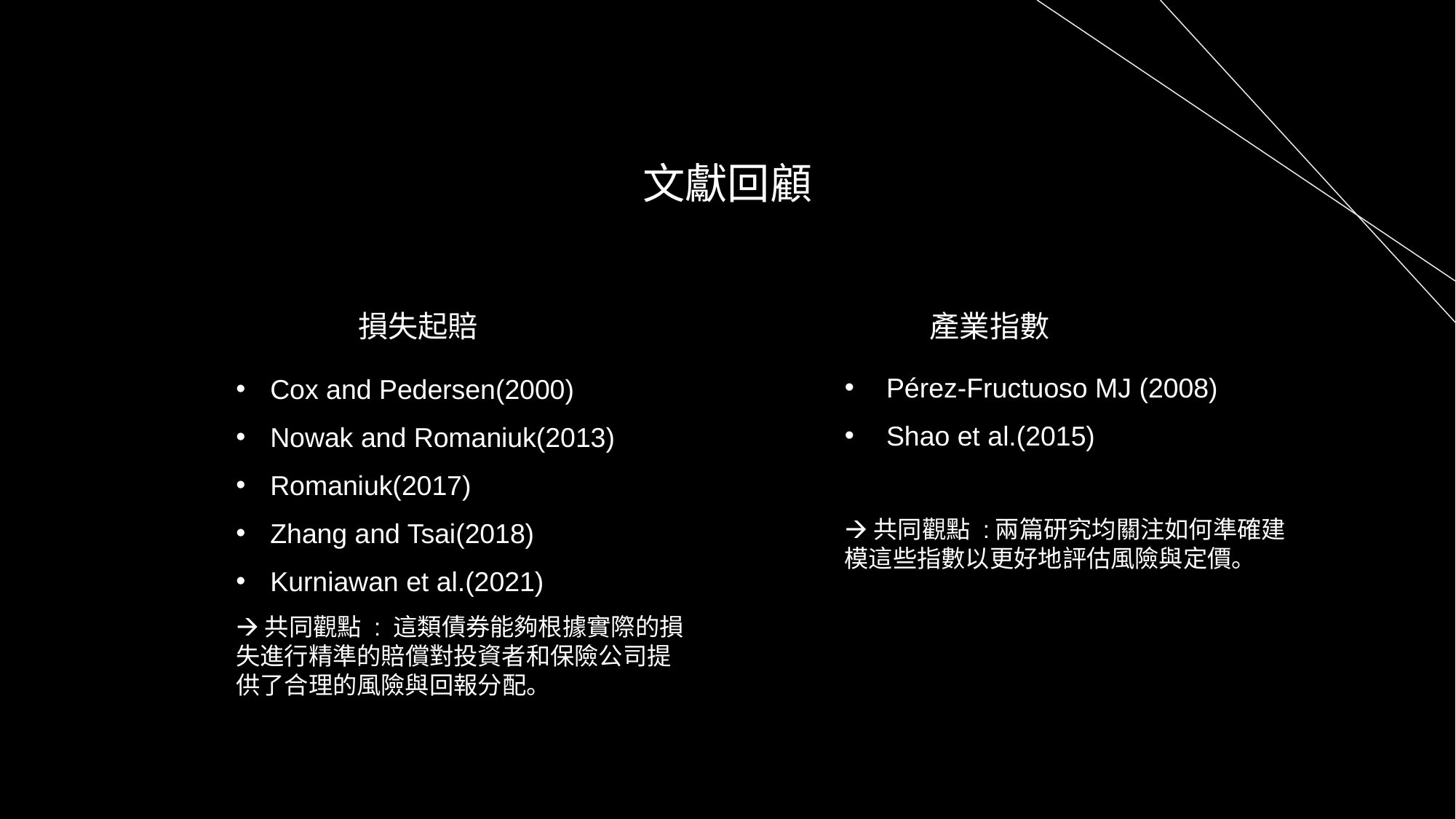

# 文獻回顧
損失起賠
產業指數
 Pérez-Fructuoso MJ (2008)
 Shao et al.(2015)

🡪共同觀點 :兩篇研究均關注如何準確建模這些指數以更好地評估風險與定價。
Cox and Pedersen(2000)
Nowak and Romaniuk(2013)
Romaniuk(2017)
Zhang and Tsai(2018)
Kurniawan et al.(2021)
🡪共同觀點 : 這類債券能夠根據實際的損失進行精準的賠償對投資者和保險公司提供了合理的風險與回報分配。